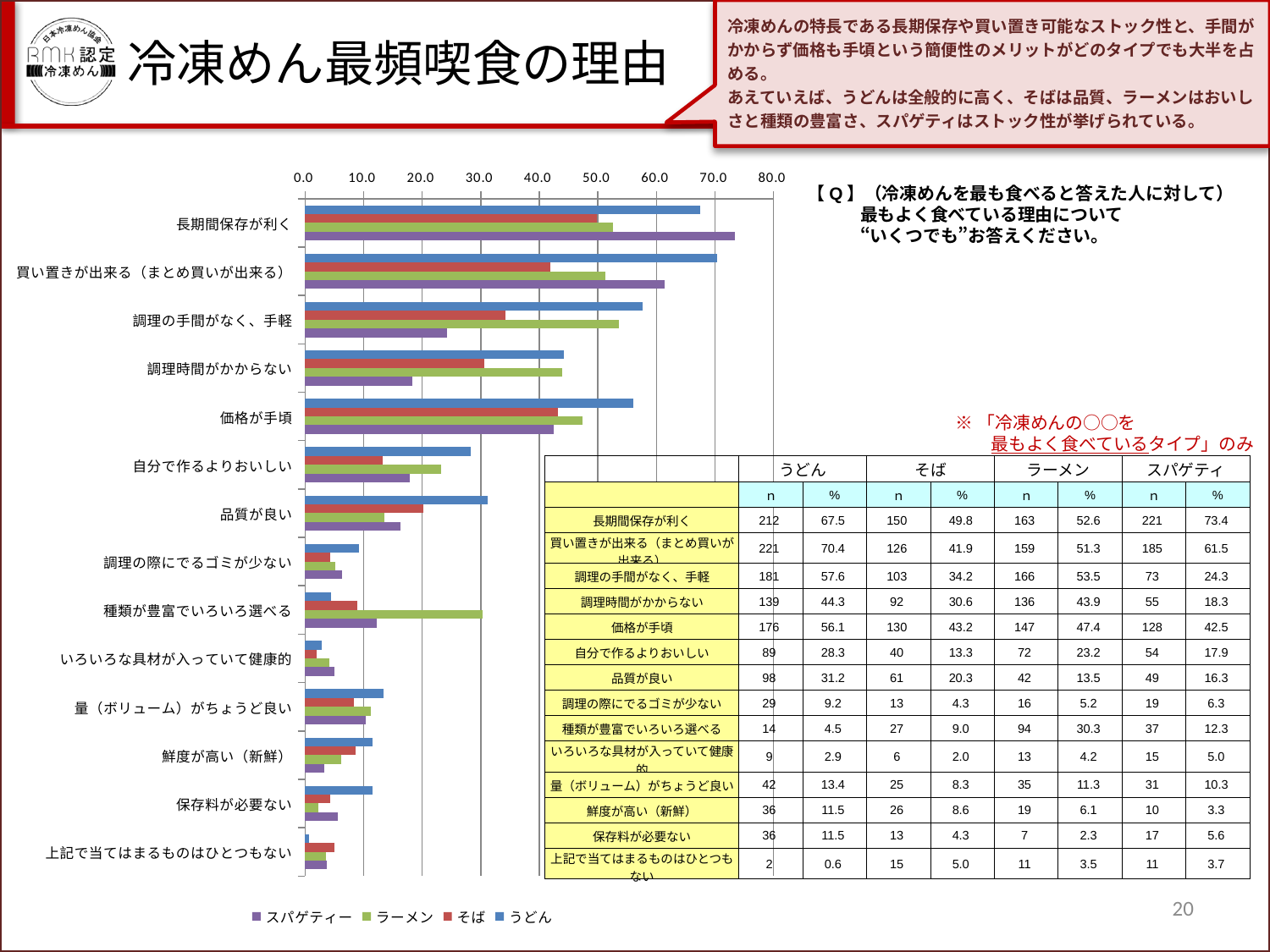

冷凍めんの特長である長期保存や買い置き可能なストック性と、手間がかからず価格も手頃という簡便性のメリットがどのタイプでも大半を占める。
あえていえば、うどんは全般的に高く、そばは品質、ラーメンはおいしさと種類の豊富さ、スパゲティはストック性が挙げられている。
冷凍めん最頻喫食の理由

### Chart

| Category | うどん | そば | ラーメン | スパゲティー |
|---|---|---|---|---|
| 長期間保存が利く | 67.515923566879 | 49.83388704318933 | 52.58064516129023 | 73.421926910299 |
| 買い置きが出来る（まとめ買いが出来る） | 70.38216560509554 | 41.86046511627907 | 51.29032258064517 | 61.461794019933514 |
| 調理の手間がなく、手軽 | 57.64331210191087 | 34.219269102990026 | 53.5483870967742 | 24.25249169435216 |
| 調理時間がかからない | 44.267515923566954 | 30.564784053156146 | 43.870967741935445 | 18.27242524916941 |
| 価格が手頃 | 56.05095541401274 | 43.189368770764105 | 47.41935483870968 | 42.52491694352166 |
| 自分で作るよりおいしい | 28.343949044585965 | 13.2890365448505 | 23.225806451612904 | 17.940199335548137 |
| 品質が良い | 31.210191082802545 | 20.26578073089699 | 13.548387096774185 | 16.27906976744186 |
| 調理の際にでるゴミが少ない | 9.235668789808917 | 4.3189368770763945 | 5.16129032258065 | 6.312292358803987 |
| 種類が豊富でいろいろ選べる | 4.458598726114651 | 8.970099667774086 | 30.322580645161246 | 12.29235880398671 |
| いろいろな具材が入っていて健康的 | 2.866242038216558 | 1.9933554817275765 | 4.193548387096775 | 4.983388704318942 |
| 量（ボリューム）がちょうど良い | 13.375796178343977 | 8.305647840531565 | 11.29032258064515 | 10.299003322259125 |
| 鮮度が高い（新鮮） | 11.46496815286625 | 8.637873754152801 | 6.12903225806451 | 3.322259136212621 |
| 保存料が必要ない | 11.46496815286625 | 4.3189368770763945 | 2.2580645161290342 | 5.647840531561456 |
| 上記で当てはまるものはひとつもない | 0.6369426751592357 | 4.983388704318942 | 3.548387096774196 | 3.6544850498338843 |
【Q】（冷凍めんを最も食べると答えた人に対して）
　　　最もよく食べている理由について
　　　“いくつでも”お答えください。
※「冷凍めんの○○を
　　最もよく食べているタイプ」のみ
|  | うどん |  | そば |  | ラーメン |  | スパゲティ |  |
| --- | --- | --- | --- | --- | --- | --- | --- | --- |
|  | ｎ | % | ｎ | % | ｎ | % | ｎ | % |
| 長期間保存が利く | 212 | 67.5 | 150 | 49.8 | 163 | 52.6 | 221 | 73.4 |
| 買い置きが出来る（まとめ買いが出来る） | 221 | 70.4 | 126 | 41.9 | 159 | 51.3 | 185 | 61.5 |
| 調理の手間がなく、手軽 | 181 | 57.6 | 103 | 34.2 | 166 | 53.5 | 73 | 24.3 |
| 調理時間がかからない | 139 | 44.3 | 92 | 30.6 | 136 | 43.9 | 55 | 18.3 |
| 価格が手頃 | 176 | 56.1 | 130 | 43.2 | 147 | 47.4 | 128 | 42.5 |
| 自分で作るよりおいしい | 89 | 28.3 | 40 | 13.3 | 72 | 23.2 | 54 | 17.9 |
| 品質が良い | 98 | 31.2 | 61 | 20.3 | 42 | 13.5 | 49 | 16.3 |
| 調理の際にでるゴミが少ない | 29 | 9.2 | 13 | 4.3 | 16 | 5.2 | 19 | 6.3 |
| 種類が豊富でいろいろ選べる | 14 | 4.5 | 27 | 9.0 | 94 | 30.3 | 37 | 12.3 |
| いろいろな具材が入っていて健康的 | 9 | 2.9 | 6 | 2.0 | 13 | 4.2 | 15 | 5.0 |
| 量（ボリューム）がちょうど良い | 42 | 13.4 | 25 | 8.3 | 35 | 11.3 | 31 | 10.3 |
| 鮮度が高い（新鮮） | 36 | 11.5 | 26 | 8.6 | 19 | 6.1 | 10 | 3.3 |
| 保存料が必要ない | 36 | 11.5 | 13 | 4.3 | 7 | 2.3 | 17 | 5.6 |
| 上記で当てはまるものはひとつもない | 2 | 0.6 | 15 | 5.0 | 11 | 3.5 | 11 | 3.7 |
20